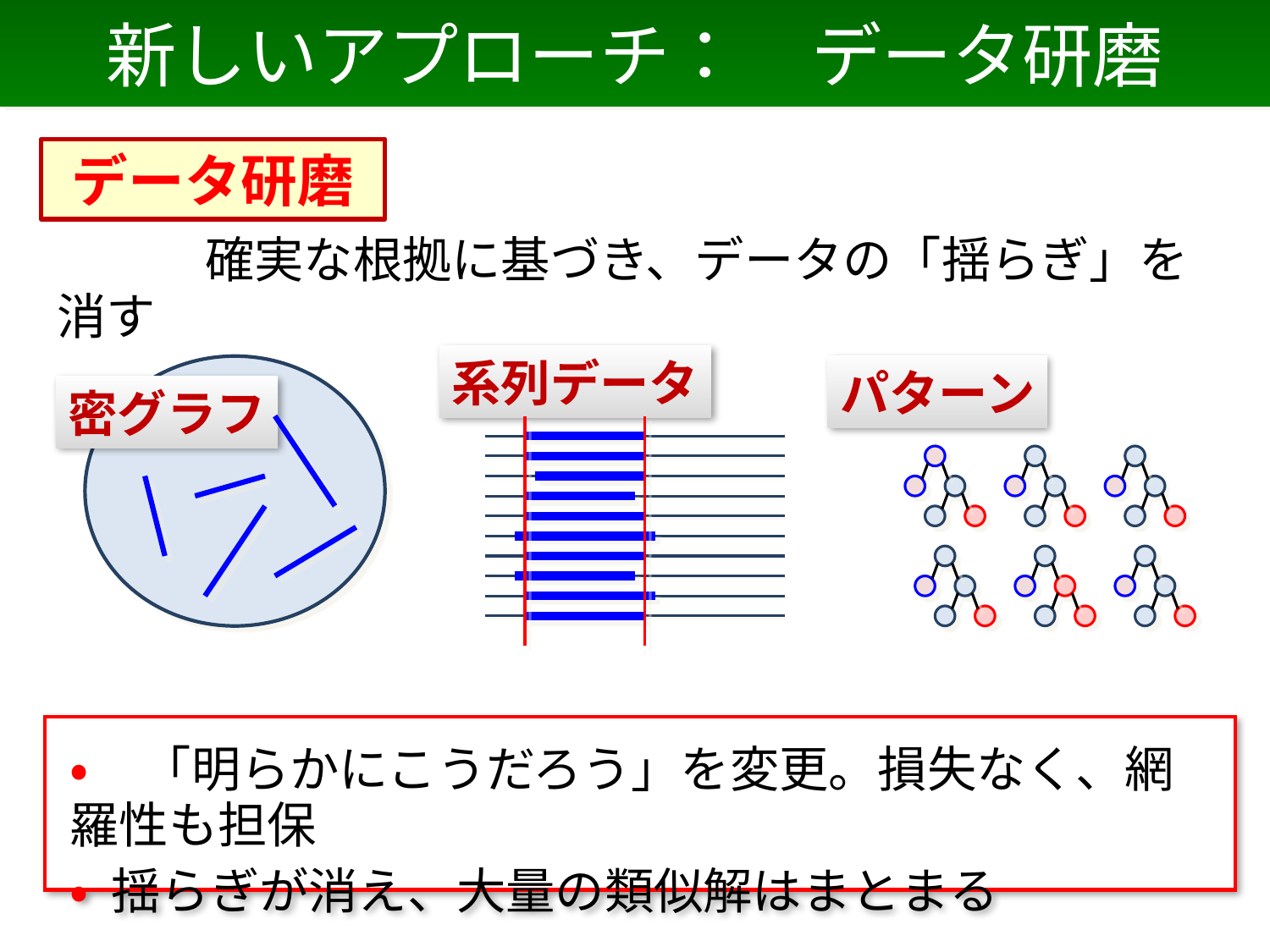

# 新しいアプローチ：　データ研磨
データ研磨
　　　確実な根拠に基づき、データの「揺らぎ」を消す
系列データ

パターン
密グラフ

• 「明らかにこうだろう」を変更。損失なく、網羅性も担保
• 揺らぎが消え、大量の類似解はまとまる